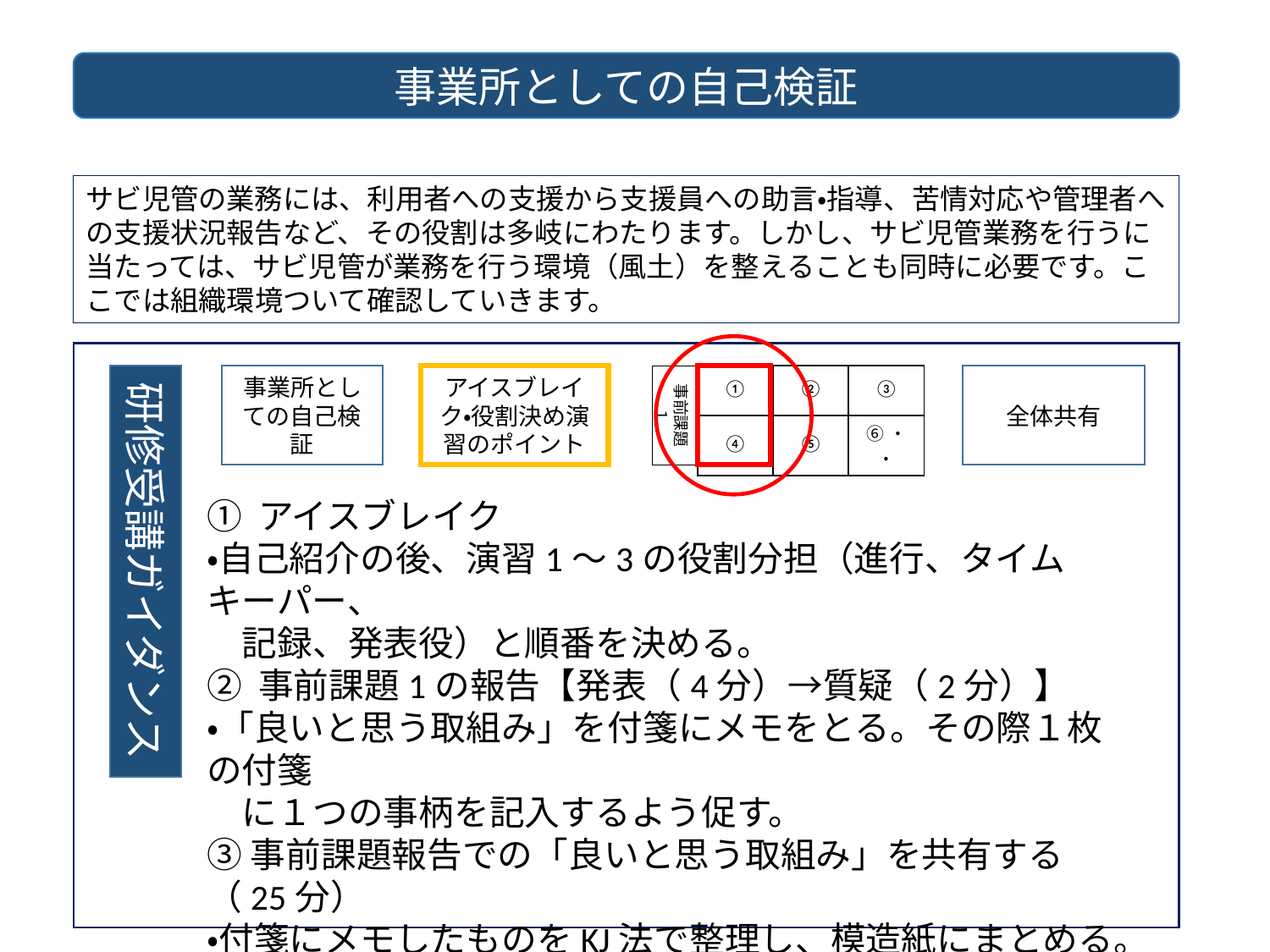

事業所としての自己検証
サビ児管の業務には、利用者への支援から支援員への助言・指導、苦情対応や管理者への支援状況報告など、その役割は多岐にわたります。しかし、サビ児管業務を行うに当たっては、サビ児管が業務を行う環境（風土）を整えることも同時に必要です。ここでは組織環境ついて確認していきます。

研修受講ガイダンス
アイスブレイク・役割決め演習のポイント
事前課題１
| ① | ② | ③ |
| --- | --- | --- |
| ④ | ⑤ | ⑥・・ |
全体共有
事業所としての自己検証
① アイスブレイク
・自己紹介の後、演習1～3の役割分担（進行、タイムキーパー、
　記録、発表役）と順番を決める。
② 事前課題1の報告【発表（4分）→質疑（2分）】
・「良いと思う取組み」を付箋にメモをとる。その際１枚の付箋
　に１つの事柄を記入するよう促す。
③事前課題報告での「良いと思う取組み」を共有する（25分）
・付箋にメモしたものをKJ法で整理し、模造紙にまとめる。
④全体共有（発表）（2G×2分＝4分)
・発表Gは演習統括が選出する。